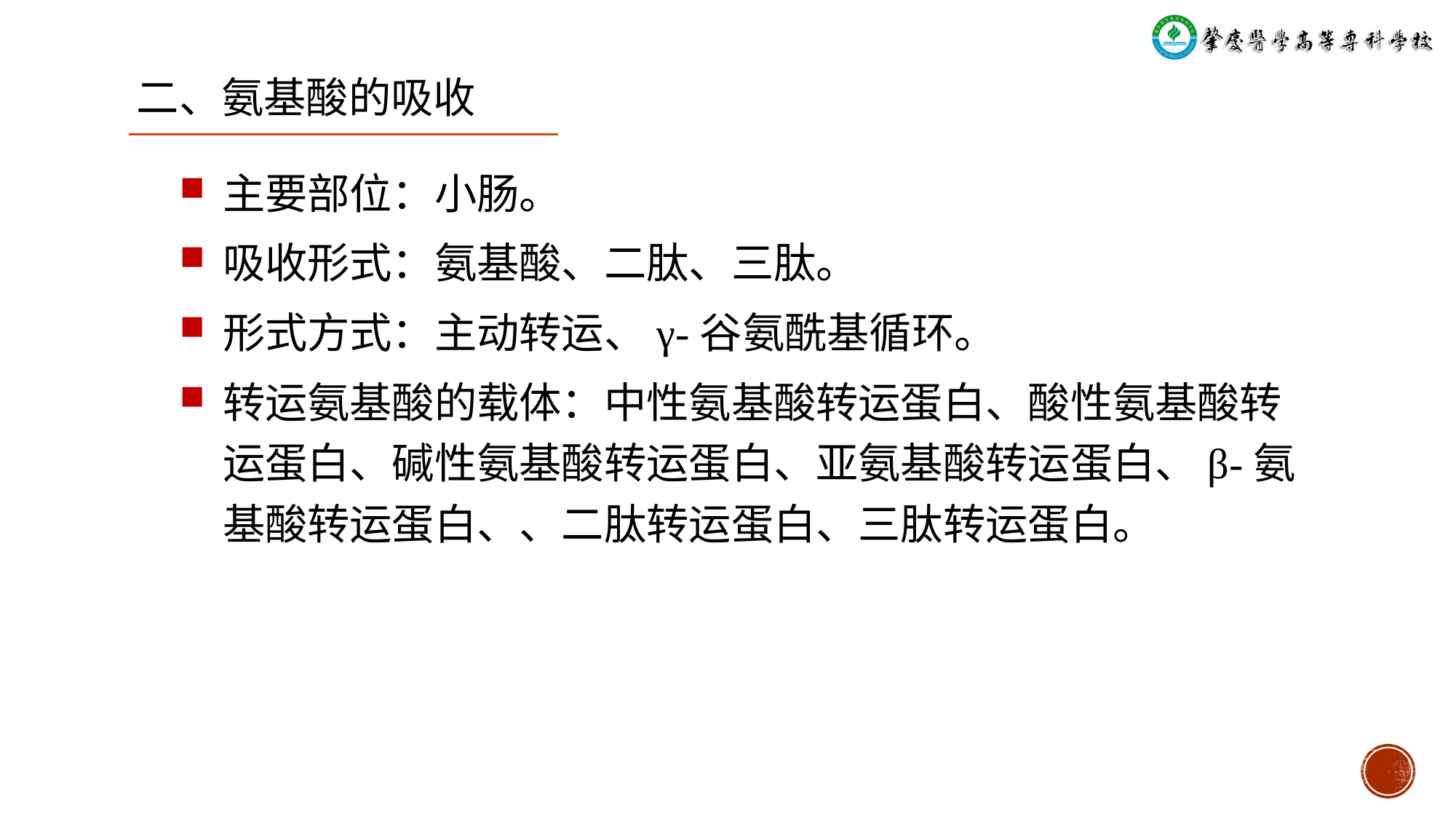

二、氨基酸的吸收
主要部位：小肠。
吸收形式：氨基酸、二肽、三肽。
形式方式：主动转运、γ-谷氨酰基循环。
转运氨基酸的载体：中性氨基酸转运蛋白、酸性氨基酸转运蛋白、碱性氨基酸转运蛋白、亚氨基酸转运蛋白、β-氨基酸转运蛋白、、二肽转运蛋白、三肽转运蛋白。